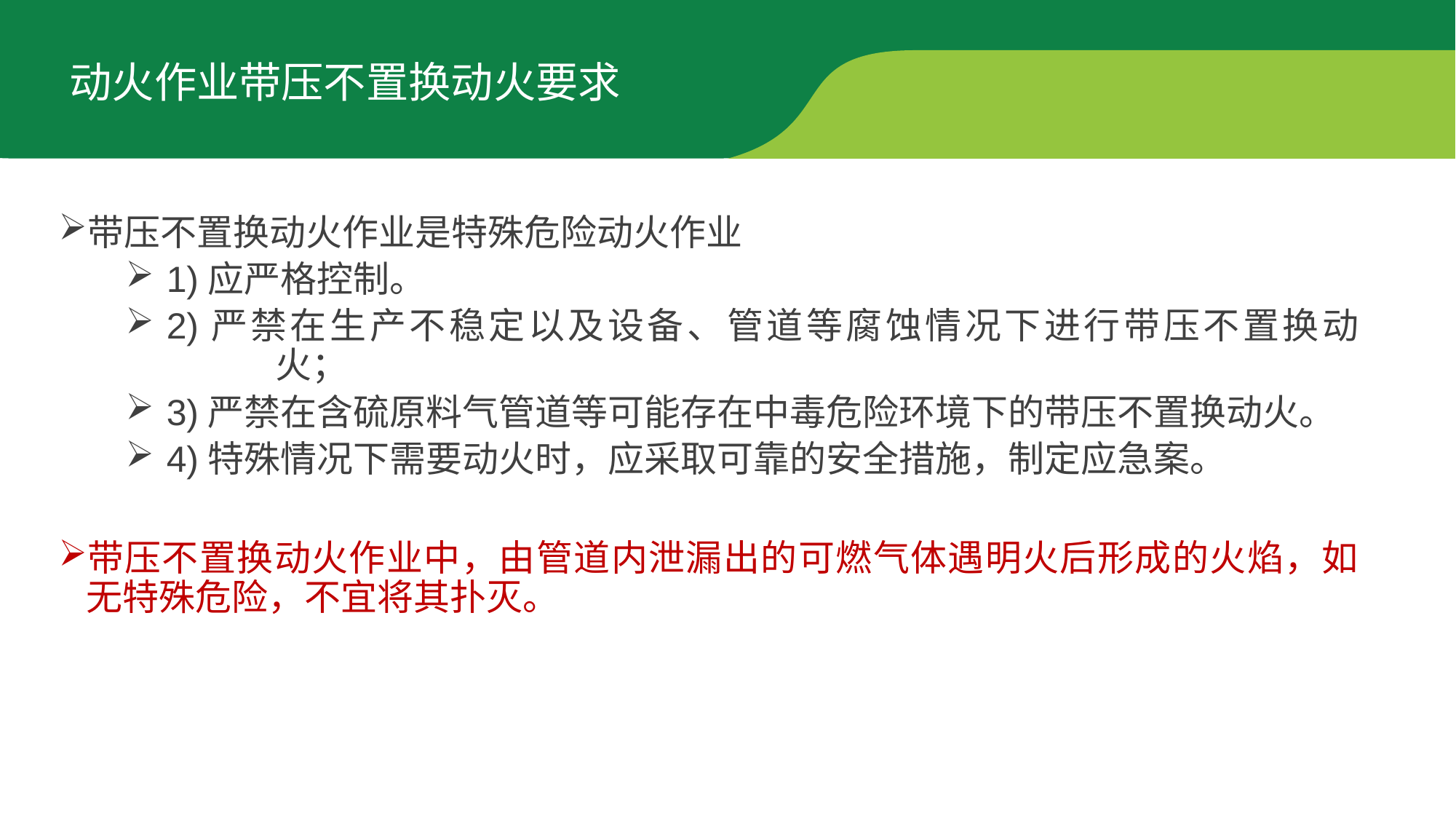

动火作业带压不置换动火要求

带压不置换动火作业是特殊危险动火作业
1)应严格控制。
2)严禁在生产不稳定以及设备、管道等腐蚀情况下进行带压不置换动	火；
3)严禁在含硫原料气管道等可能存在中毒危险环境下的带压不置换动火。
4)特殊情况下需要动火时，应采取可靠的安全措施，制定应急案。

带压不置换动火作业中，由管道内泄漏出的可燃气体遇明火后形成的火焰，如无特殊危险，不宜将其扑灭。